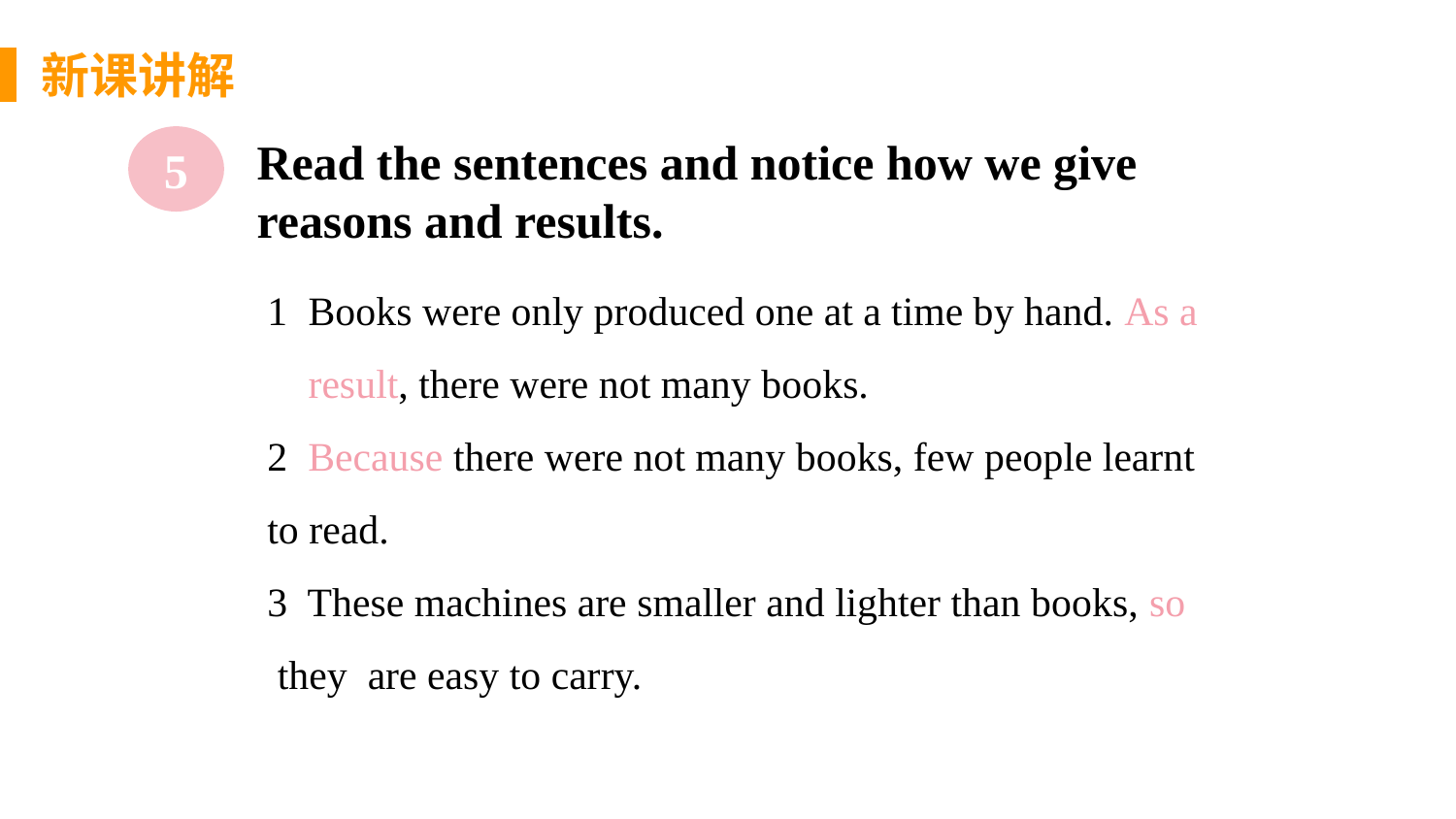

新课讲解

5
Read the sentences and notice how we give reasons and results.
Books were only produced one at a time by hand. As a result, there were not many books.
2  Because there were not many books, few people learnt to read.
3  These machines are smaller and lighter than books, so    they  are easy to carry.